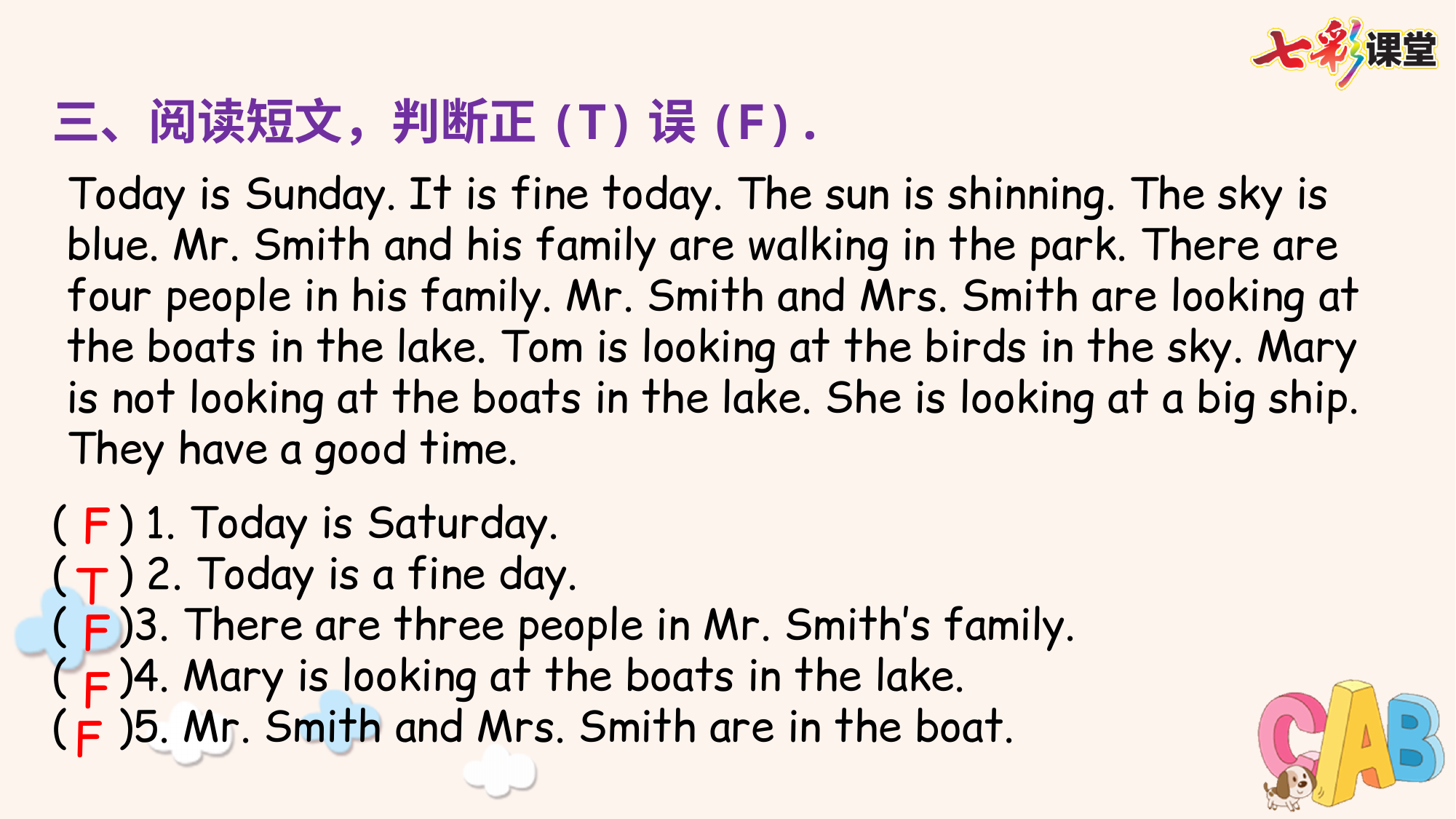

三、阅读短文，判断正(T)误(F).
Today is Sunday. It is fine today. The sun is shinning. The sky is blue. Mr. Smith and his family are walking in the park. There are four people in his family. Mr. Smith and Mrs. Smith are looking at the boats in the lake. Tom is looking at the birds in the sky. Mary is not looking at the boats in the lake. She is looking at a big ship. They have a good time.
(    ) 1. Today is Saturday.
(    ) 2. Today is a fine day.
(    )3. There are three people in Mr. Smith’s family.
(    )4. Mary is looking at the boats in the lake.
(    )5. Mr. Smith and Mrs. Smith are in the boat.
F
T
F
F
F